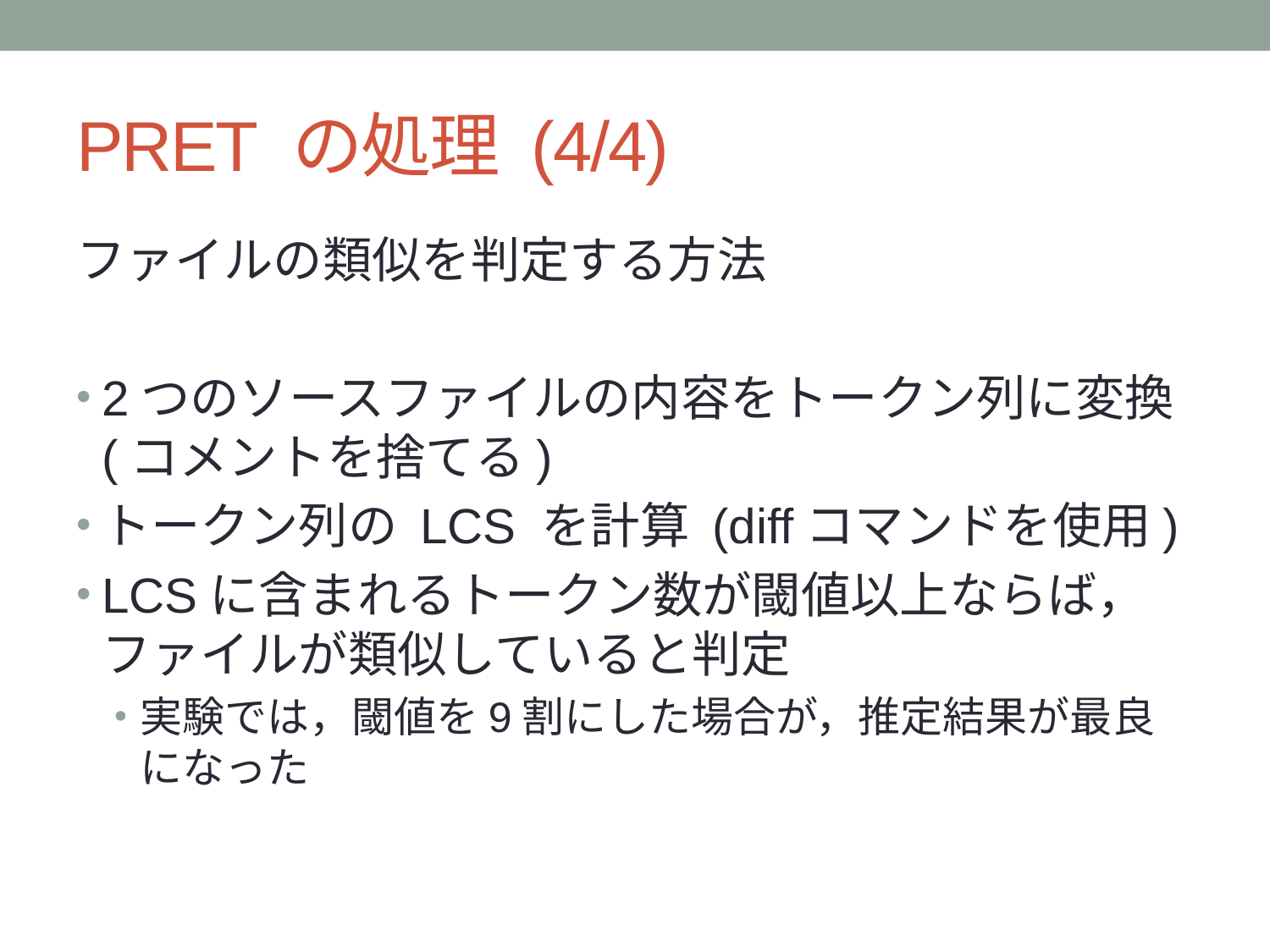

# PRET の処理 (4/4)
ファイルの類似を判定する方法

2つのソースファイルの内容をトークン列に変換 (コメントを捨てる)
トークン列の LCS を計算 (diffコマンドを使用)
LCSに含まれるトークン数が閾値以上ならば，ファイルが類似していると判定
実験では，閾値を9割にした場合が，推定結果が最良になった